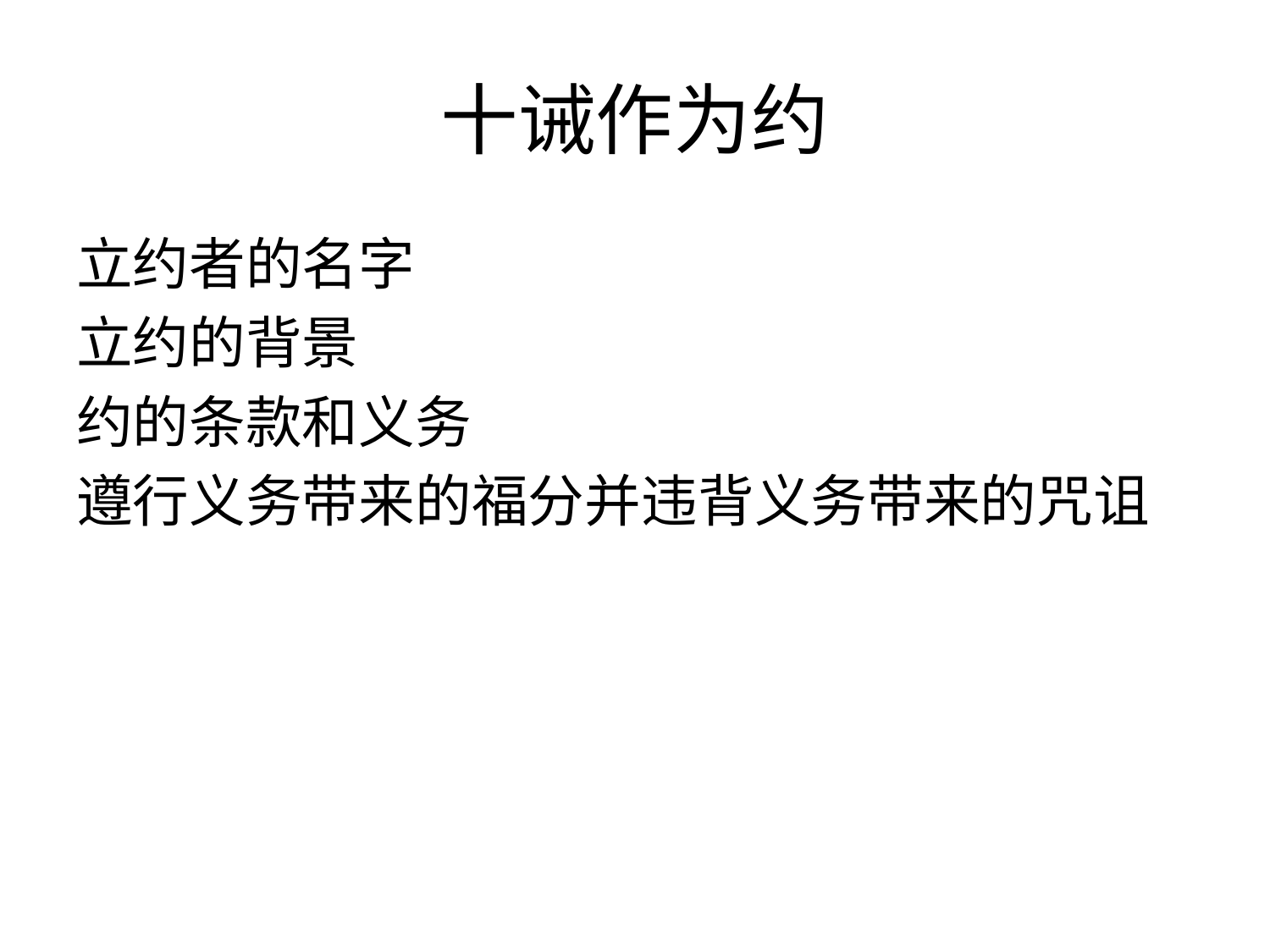

# 十诫作为约
立约者的名字
立约的背景
约的条款和义务
遵行义务带来的福分并违背义务带来的咒诅